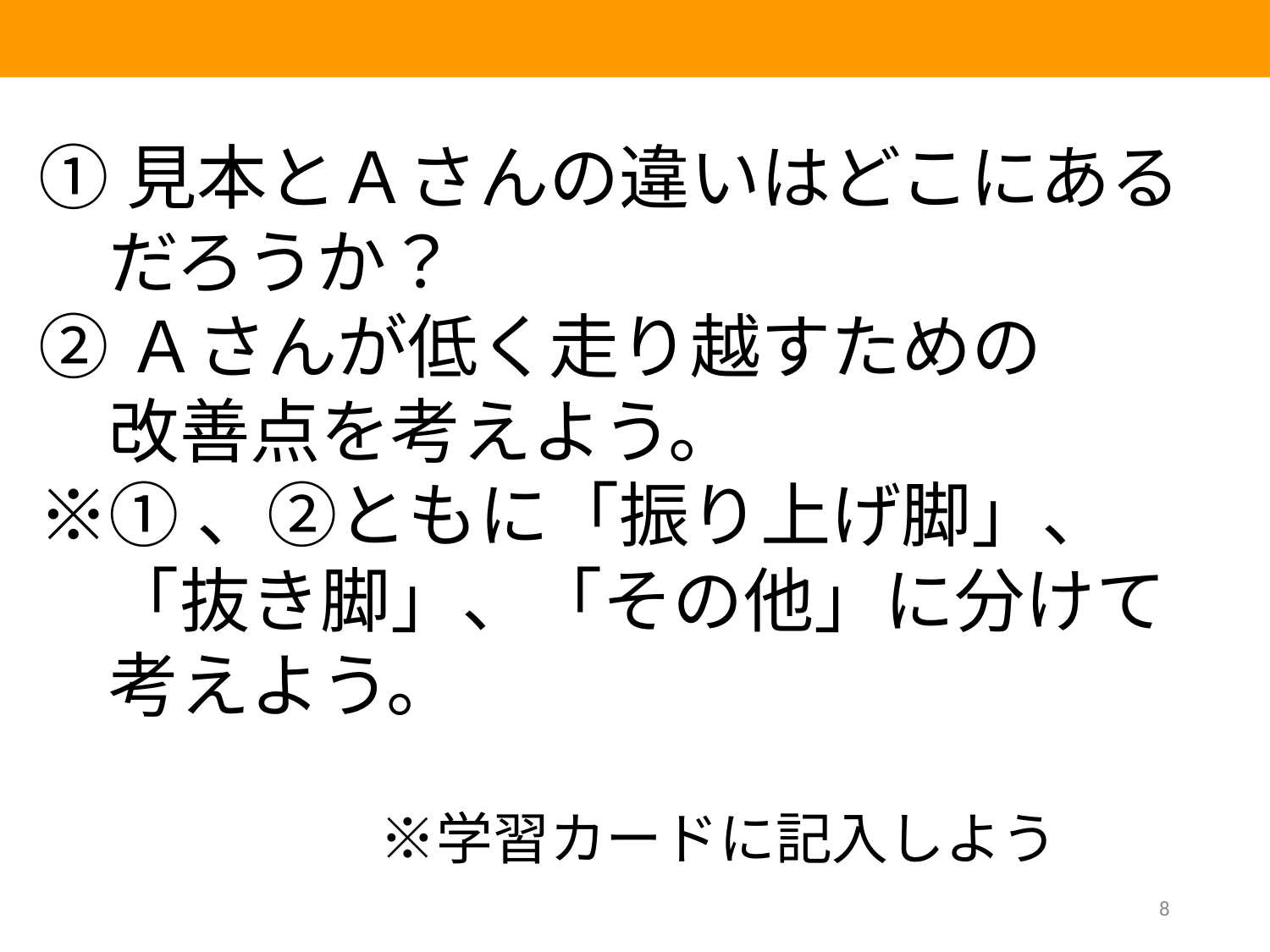

①見本とＡさんの違いはどこにある
　だろうか？
②Ａさんが低く走り越すための
　改善点を考えよう。
※①、②ともに「振り上げ脚」、
　「抜き脚」、「その他」に分けて
　考えよう。

　※学習カードに記入しよう
8